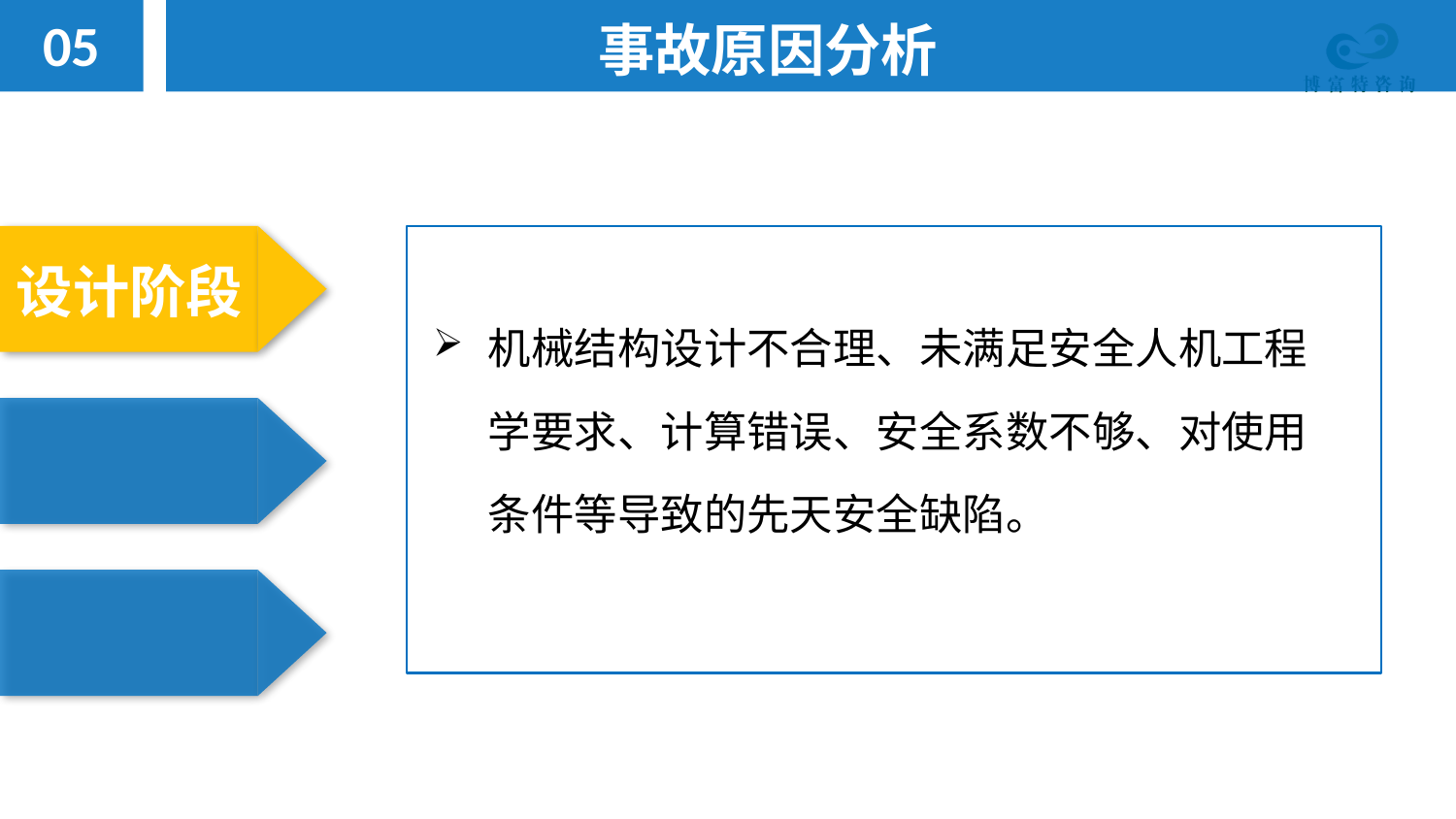

05
事故原因分析

设计阶段
机械结构设计不合理、未满足安全人机工程学要求、计算错误、安全系数不够、对使用条件等导致的先天安全缺陷。